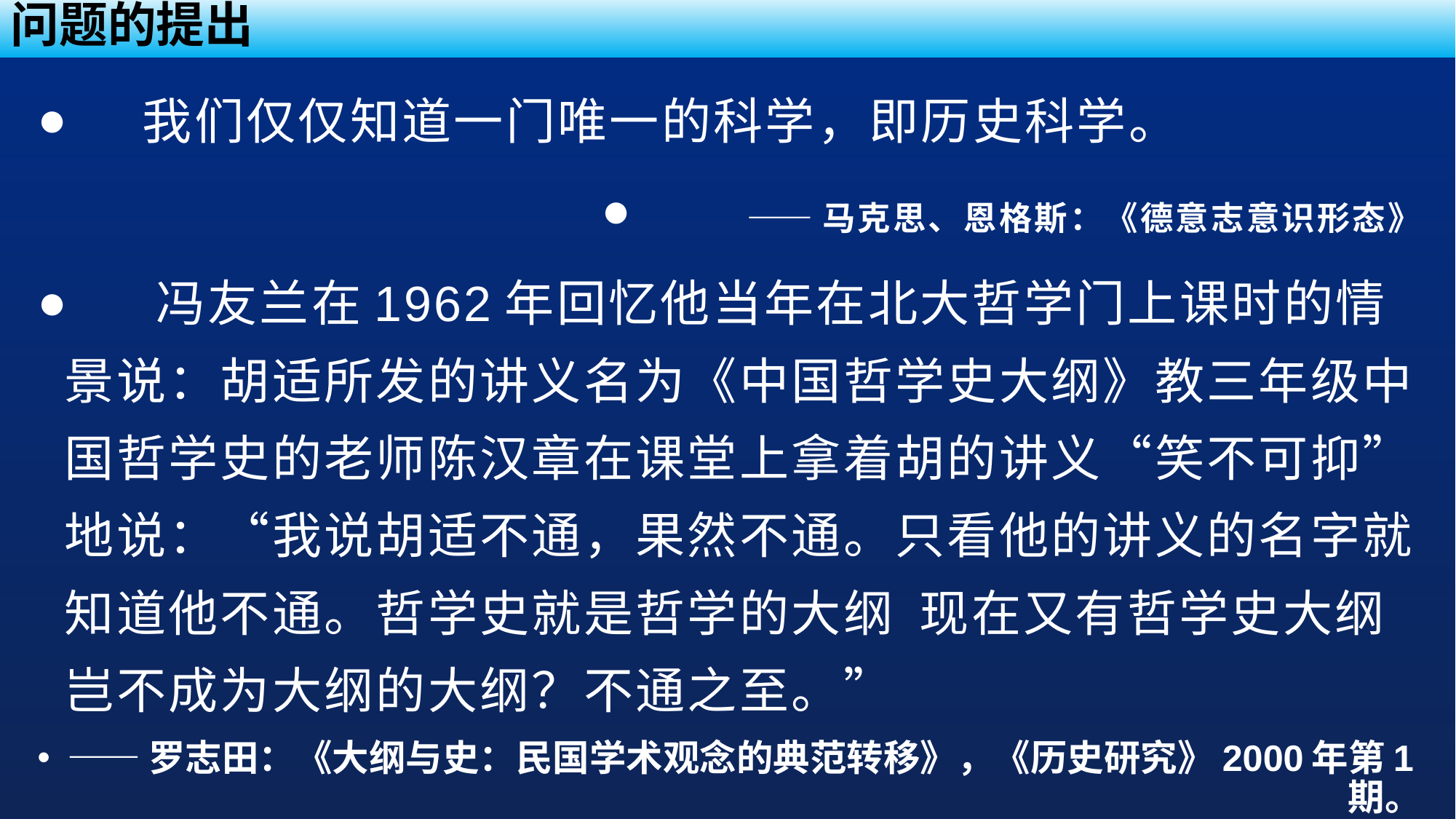

问题的提出
     我们仅仅知道一门唯一的科学，即历史科学。
     ——马克思、恩格斯：《德意志意识形态》
      冯友兰在1962年回忆他当年在北大哲学门上课时的情景说：胡适所发的讲义名为《中国哲学史大纲》教三年级中国哲学史的老师陈汉章在课堂上拿着胡的讲义“笑不可抑” 地说：“我说胡适不通，果然不通。只看他的讲义的名字就知道他不通。哲学史就是哲学的大纲现在又有哲学史大纲岂不成为大纲的大纲？不通之至。”
——罗志田：《大纲与史：民国学术观念的典范转移》，《历史研究》2000年第1期。